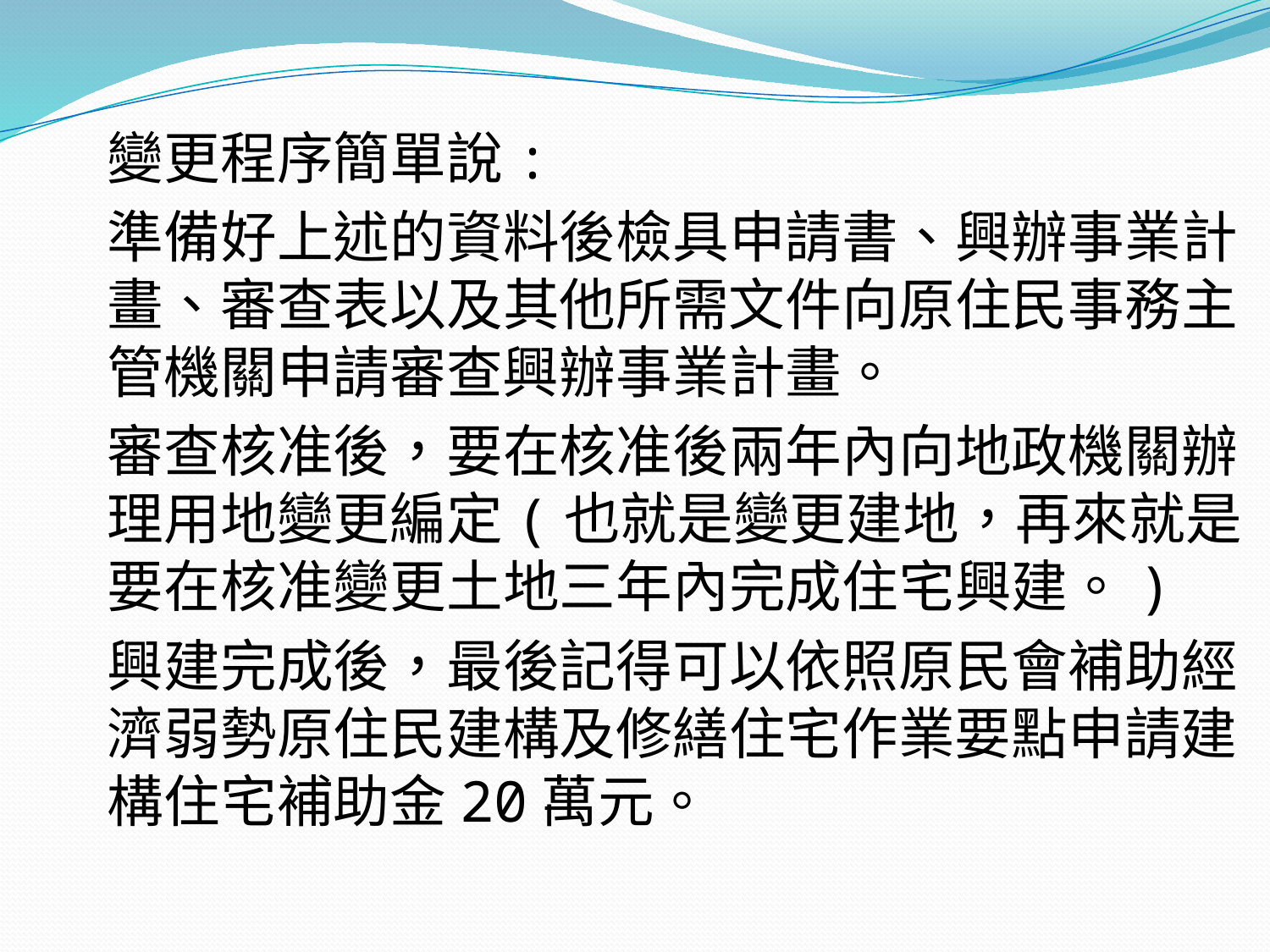

變更程序簡單說:
準備好上述的資料後檢具申請書、興辦事業計畫、審查表以及其他所需文件向原住民事務主管機關申請審查興辦事業計畫。
審查核准後，要在核准後兩年內向地政機關辦理用地變更編定(也就是變更建地，再來就是要在核准變更土地三年內完成住宅興建。)
興建完成後，最後記得可以依照原民會補助經濟弱勢原住民建構及修繕住宅作業要點申請建構住宅補助金20萬元。